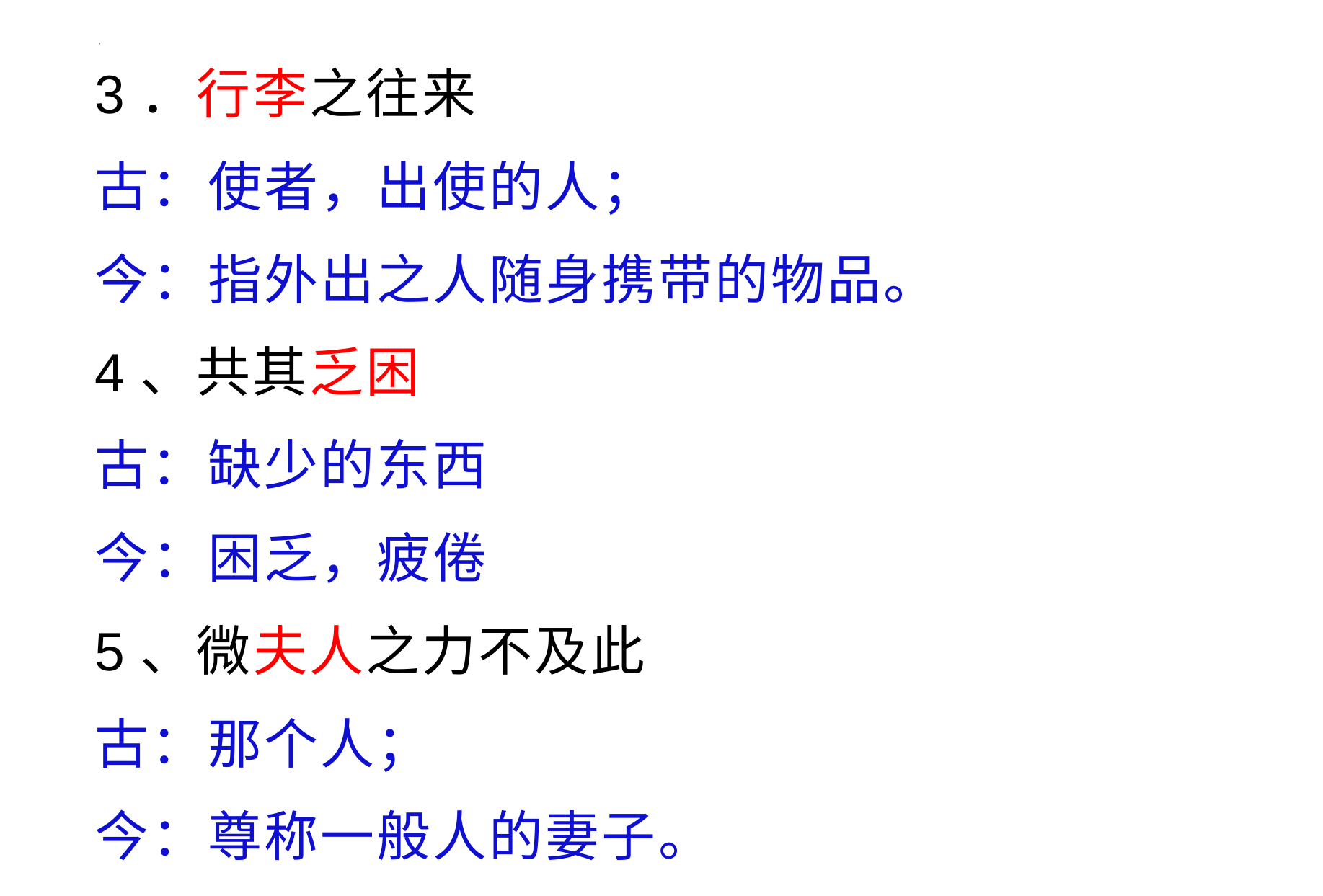

3．行李之往来
古：使者，出使的人；
今：指外出之人随身携带的物品。
4、共其乏困
古：缺少的东西
今：困乏，疲倦
5、微夫人之力不及此
古：那个人；
今：尊称一般人的妻子。